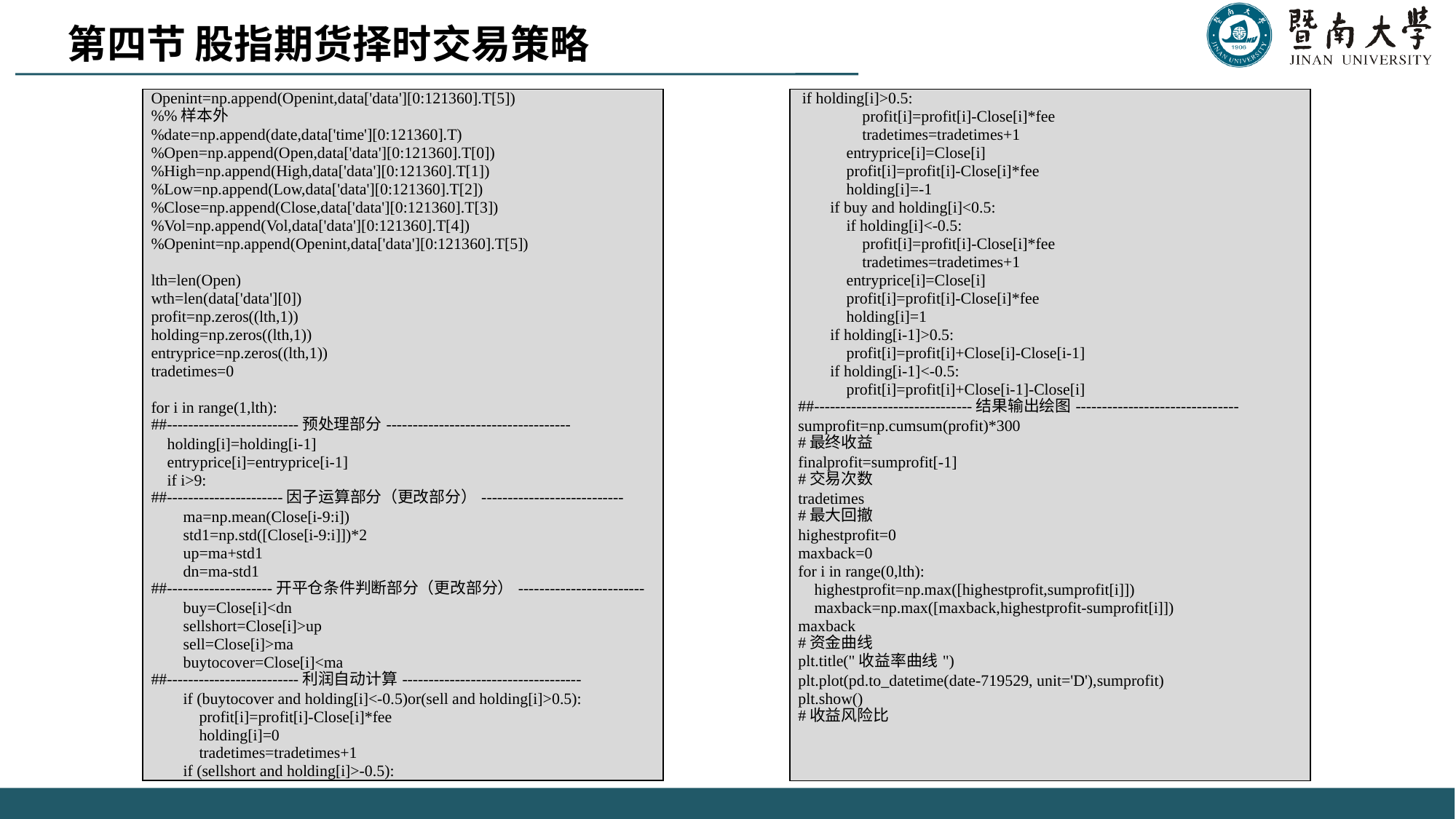

第四节 股指期货择时交易策略
| Openint=np.append(Openint,data['data'][0:121360].T[5]) %%样本外 %date=np.append(date,data['time'][0:121360].T) %Open=np.append(Open,data['data'][0:121360].T[0]) %High=np.append(High,data['data'][0:121360].T[1]) %Low=np.append(Low,data['data'][0:121360].T[2]) %Close=np.append(Close,data['data'][0:121360].T[3]) %Vol=np.append(Vol,data['data'][0:121360].T[4]) %Openint=np.append(Openint,data['data'][0:121360].T[5])   lth=len(Open) wth=len(data['data'][0]) profit=np.zeros((lth,1)) holding=np.zeros((lth,1)) entryprice=np.zeros((lth,1)) tradetimes=0   for i in range(1,lth): ##-------------------------预处理部分----------------------------------- holding[i]=holding[i-1] entryprice[i]=entryprice[i-1] if i>9: ##----------------------因子运算部分（更改部分）--------------------------- ma=np.mean(Close[i-9:i]) std1=np.std([Close[i-9:i]])\*2 up=ma+std1 dn=ma-std1 ##--------------------开平仓条件判断部分（更改部分）------------------------ buy=Close[i]<dn sellshort=Close[i]>up sell=Close[i]>ma buytocover=Close[i]<ma ##-------------------------利润自动计算---------------------------------- if (buytocover and holding[i]<-0.5)or(sell and holding[i]>0.5): profit[i]=profit[i]-Close[i]\*fee holding[i]=0 tradetimes=tradetimes+1 if (sellshort and holding[i]>-0.5): |
| --- |
| if holding[i]>0.5: profit[i]=profit[i]-Close[i]\*fee tradetimes=tradetimes+1 entryprice[i]=Close[i] profit[i]=profit[i]-Close[i]\*fee holding[i]=-1 if buy and holding[i]<0.5: if holding[i]<-0.5: profit[i]=profit[i]-Close[i]\*fee tradetimes=tradetimes+1 entryprice[i]=Close[i] profit[i]=profit[i]-Close[i]\*fee holding[i]=1 if holding[i-1]>0.5: profit[i]=profit[i]+Close[i]-Close[i-1] if holding[i-1]<-0.5: profit[i]=profit[i]+Close[i-1]-Close[i] ##------------------------------结果输出绘图------------------------------- sumprofit=np.cumsum(profit)\*300 #最终收益 finalprofit=sumprofit[-1] #交易次数 tradetimes #最大回撤 highestprofit=0 maxback=0 for i in range(0,lth): highestprofit=np.max([highestprofit,sumprofit[i]]) maxback=np.max([maxback,highestprofit-sumprofit[i]]) maxback #资金曲线 plt.title("收益率曲线") plt.plot(pd.to\_datetime(date-719529, unit='D'),sumprofit) plt.show() #收益风险比 |
| --- |